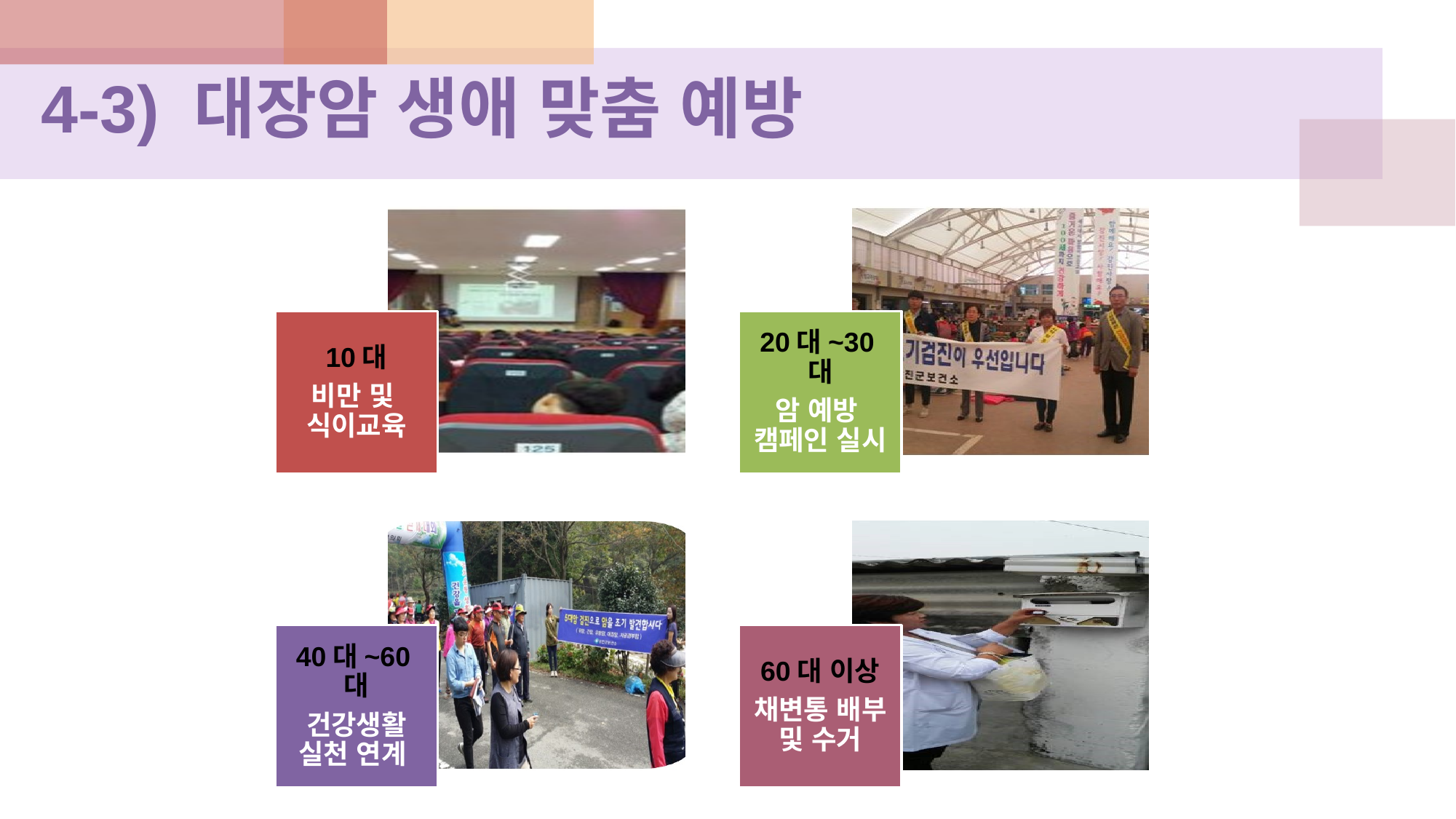

4-3) 대장암 생애 맞춤 예방
10대
비만 및
식이교육
20대~30대
암 예방
캠페인 실시
40대~60대
건강생활
실천 연계
60대 이상
채변통 배부 및 수거